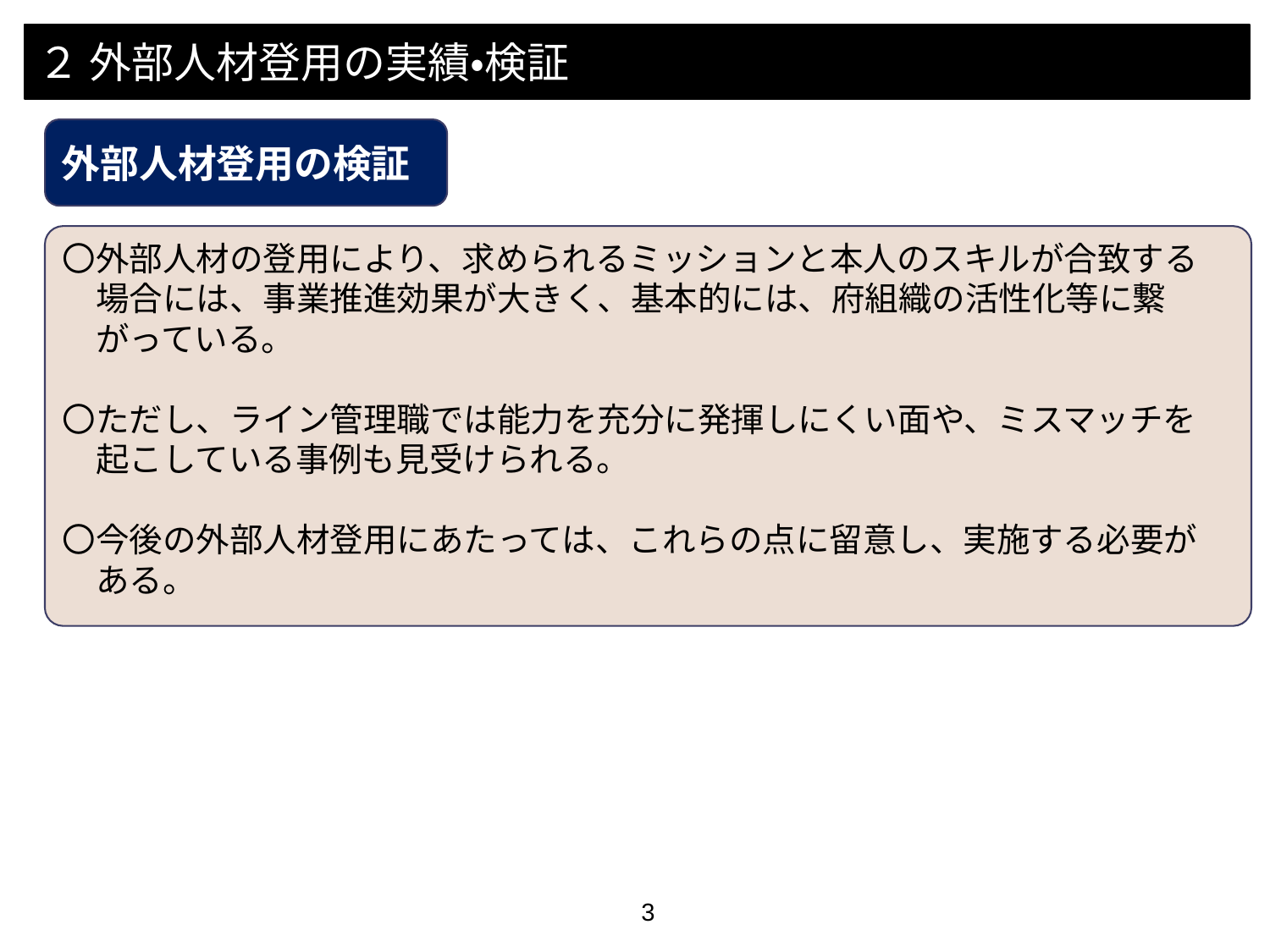

２ 外部人材登用の実績・検証
外部人材登用の検証
〇外部人材の登用により、求められるミッションと本人のスキルが合致する
　場合には、事業推進効果が大きく、基本的には、府組織の活性化等に繋
　がっている。

〇ただし、ライン管理職では能力を充分に発揮しにくい面や、ミスマッチを
　起こしている事例も見受けられる。

〇今後の外部人材登用にあたっては、これらの点に留意し、実施する必要が
　ある。

3